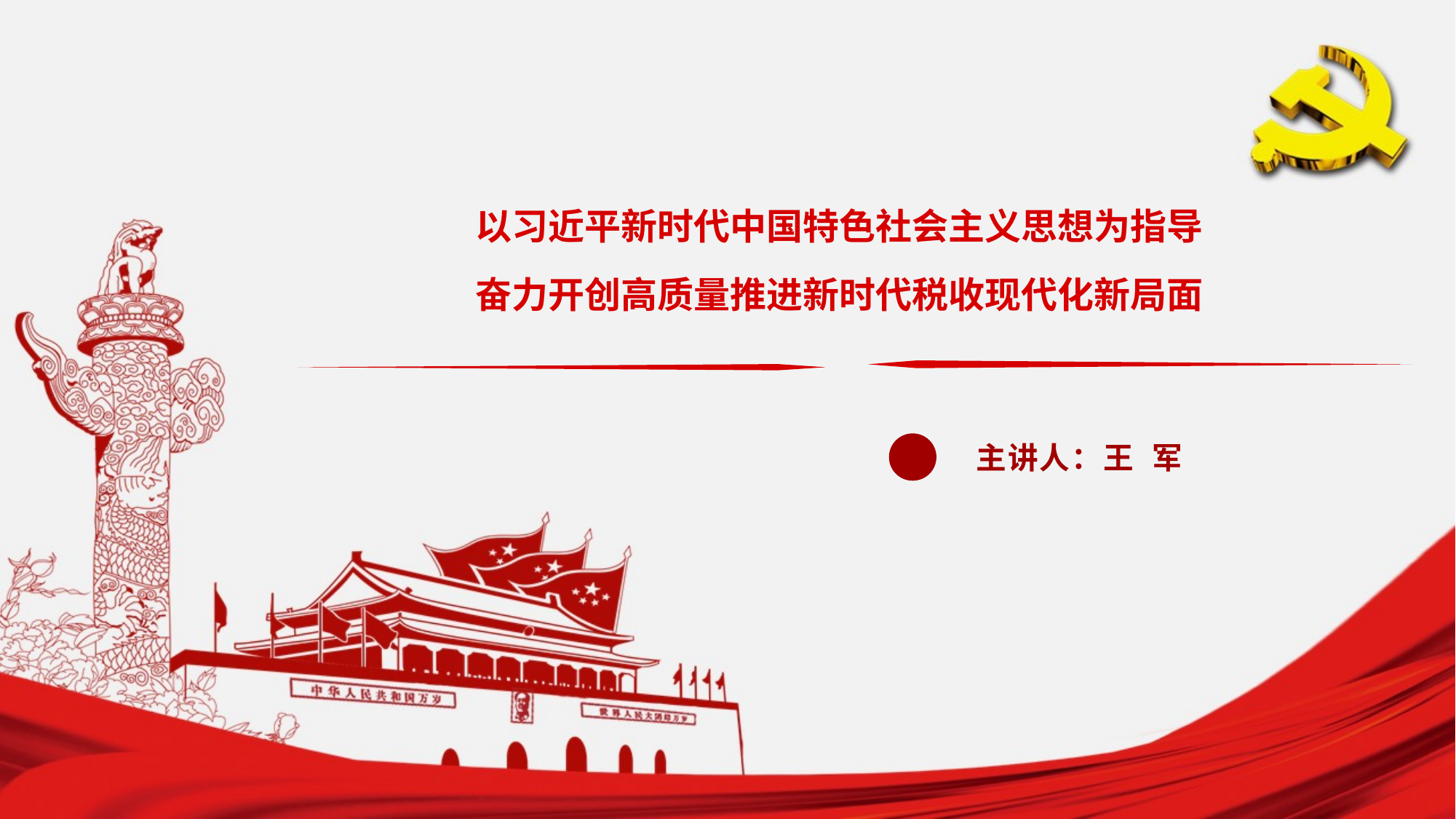

以习近平新时代中国特色社会主义思想为指导
奋力开创高质量推进新时代税收现代化新局面

主讲人：王  军